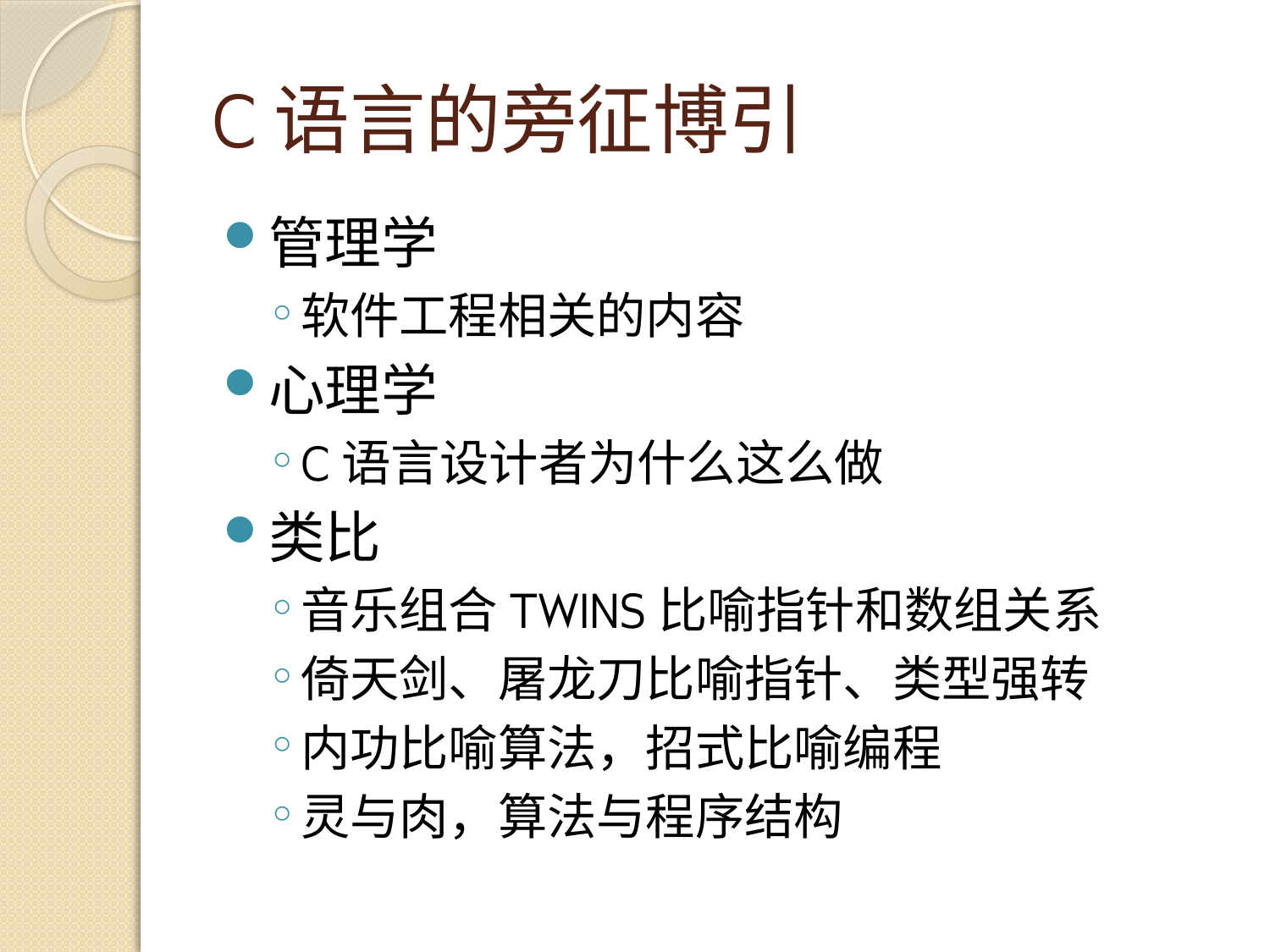

# C语言的旁征博引
管理学
软件工程相关的内容
心理学
C语言设计者为什么这么做
类比
音乐组合TWINS比喻指针和数组关系
倚天剑、屠龙刀比喻指针、类型强转
内功比喻算法，招式比喻编程
灵与肉，算法与程序结构